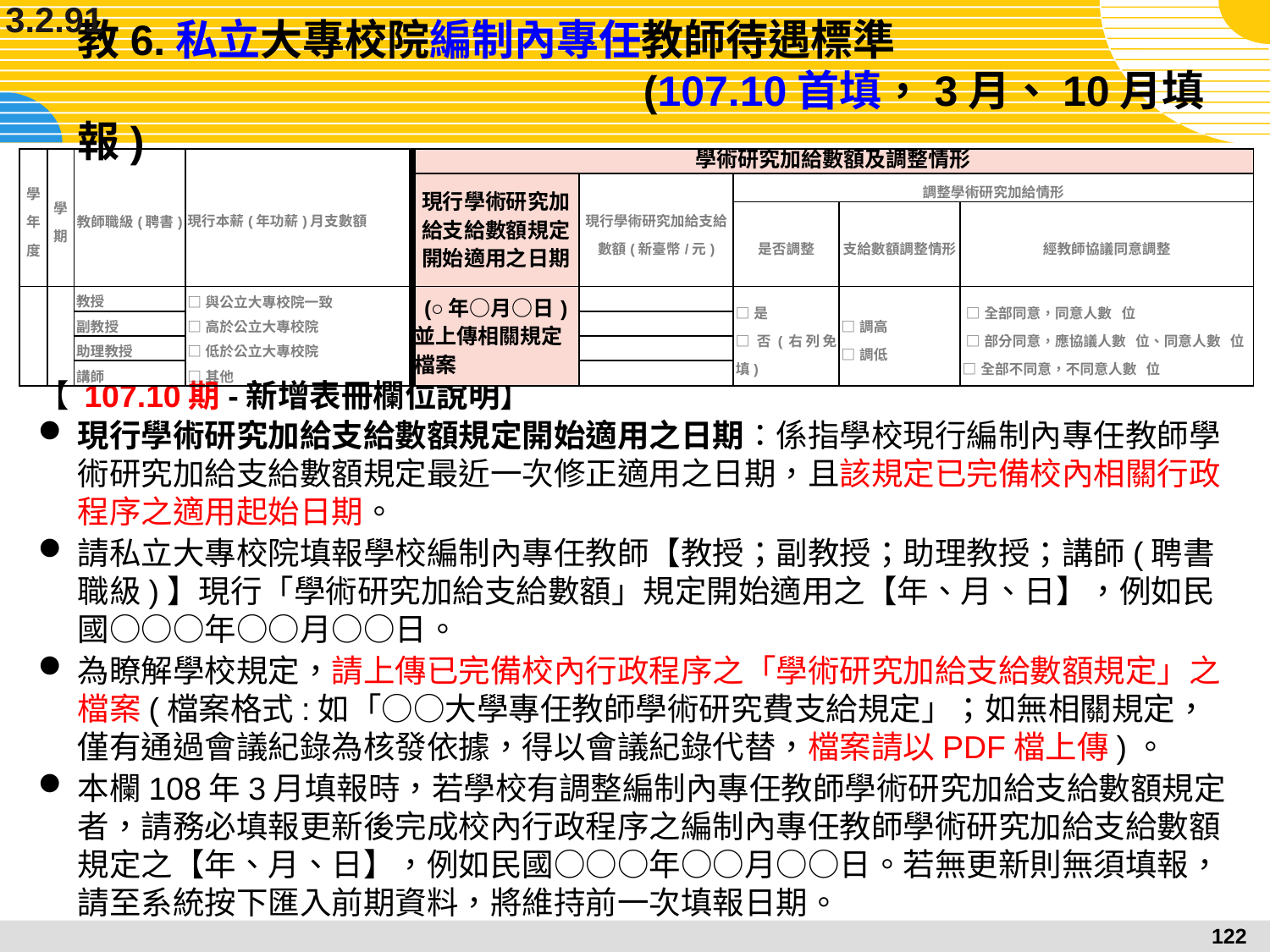

3.2.91
# 教6.私立大專校院編制內專任教師待遇標準						     (107.10首填，3月、10月填報)
| 學年度 | 學期 | 教師職級(聘書) | 現行本薪(年功薪)月支數額 | 學術研究加給數額及調整情形 |  |  |  |  |
| --- | --- | --- | --- | --- | --- | --- | --- | --- |
|  |  |  |  | 現行學術研究加給支給數額規定開始適用之日期 | 現行學術研究加給支給數額(新臺幣/元) | 調整學術研究加給情形 |  |  |
|  |  |  |  |  |  | 是否調整 | 支給數額調整情形 | 經教師協議同意調整 |
|  |  | 教授 | □與公立大專校院一致 □高於公立大專校院 □低於公立大專校院 □其他 | (○年○月○日) 並上傳相關規定檔案 |  | □是 □否(右列免填) | □調高 □調低 | □全部同意，同意人數 位 □部分同意，應協議人數 位、同意人數 位 □全部不同意，不同意人數 位 |
|  |  | 副教授 |  |  |  |  |  |  |
|  |  | 助理教授 |  |  |  |  |  |  |
|  |  | 講師 |  |  |  |  |  |  |
【 107.10期-新增表冊欄位說明】
現行學術研究加給支給數額規定開始適用之日期：係指學校現行編制內專任教師學術研究加給支給數額規定最近一次修正適用之日期，且該規定已完備校內相關行政程序之適用起始日期。
請私立大專校院填報學校編制內專任教師【教授；副教授；助理教授；講師(聘書職級)】現行「學術研究加給支給數額」規定開始適用之【年、月、日】，例如民國○○○年○○月○○日。
為瞭解學校規定，請上傳已完備校內行政程序之「學術研究加給支給數額規定」之檔案(檔案格式:如「○○大學專任教師學術研究費支給規定」；如無相關規定，僅有通過會議紀錄為核發依據，得以會議紀錄代替，檔案請以PDF檔上傳)。
本欄108年3月填報時，若學校有調整編制內專任教師學術研究加給支給數額規定者，請務必填報更新後完成校內行政程序之編制內專任教師學術研究加給支給數額規定之【年、月、日】，例如民國○○○年○○月○○日。若無更新則無須填報，請至系統按下匯入前期資料，將維持前一次填報日期。